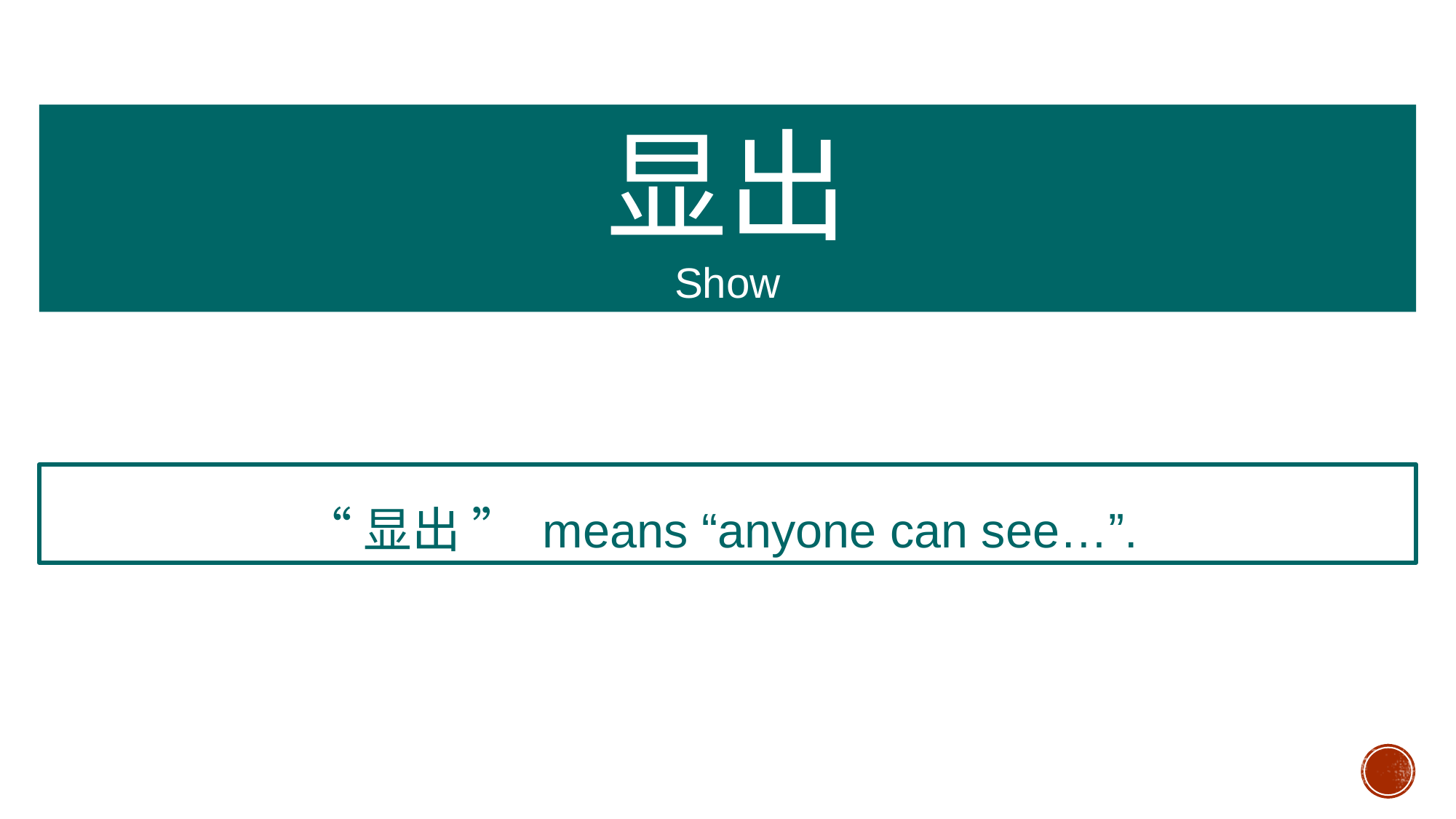

显出
Show
“显出 ” means “anyone can see…”.